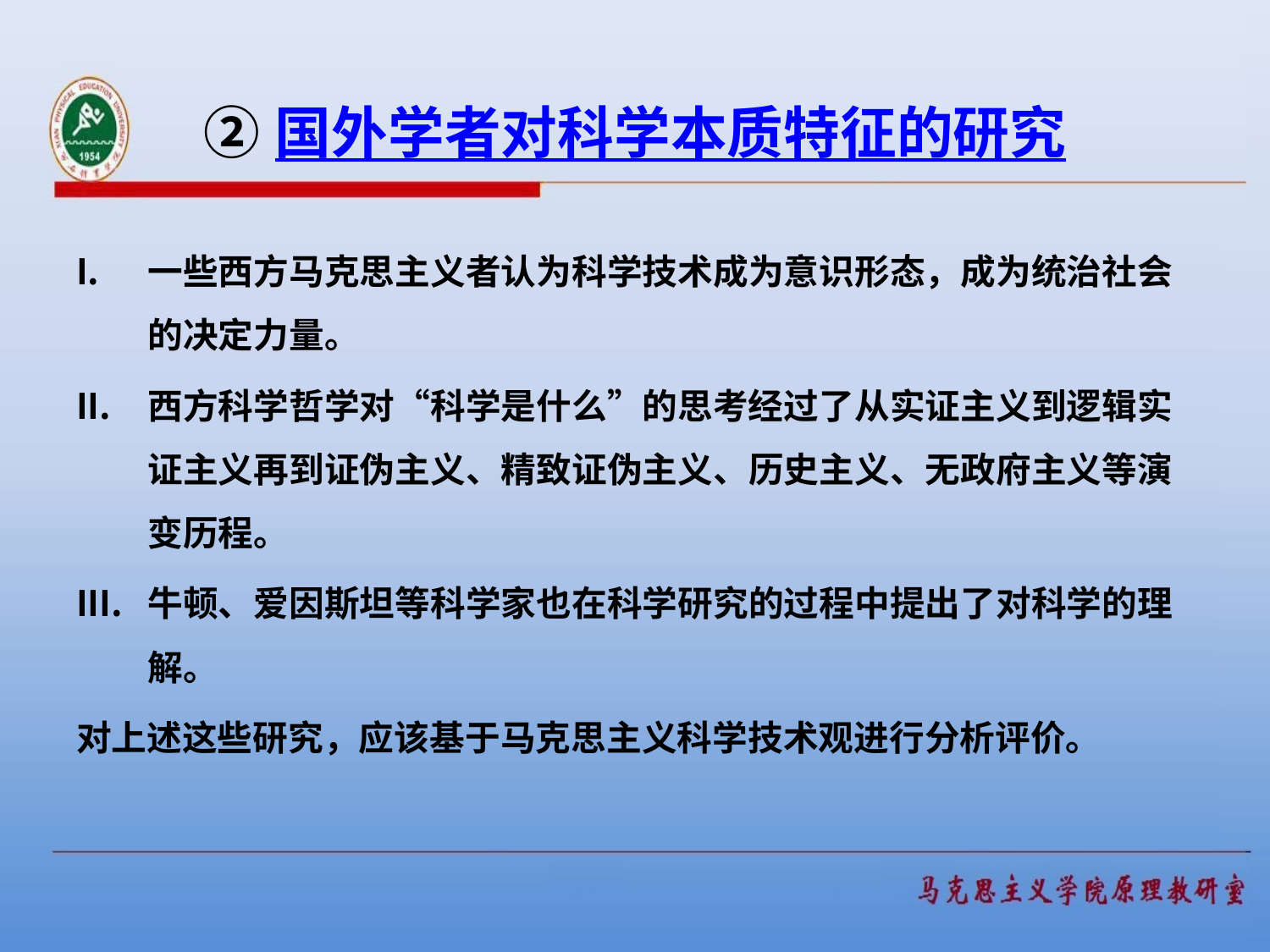

# 国外学者对科学本质特征的研究
一些西方马克思主义者认为科学技术成为意识形态，成为统治社会的决定力量。
西方科学哲学对“科学是什么”的思考经过了从实证主义到逻辑实证主义再到证伪主义、精致证伪主义、历史主义、无政府主义等演变历程。
牛顿、爱因斯坦等科学家也在科学研究的过程中提出了对科学的理解。
对上述这些研究，应该基于马克思主义科学技术观进行分析评价。